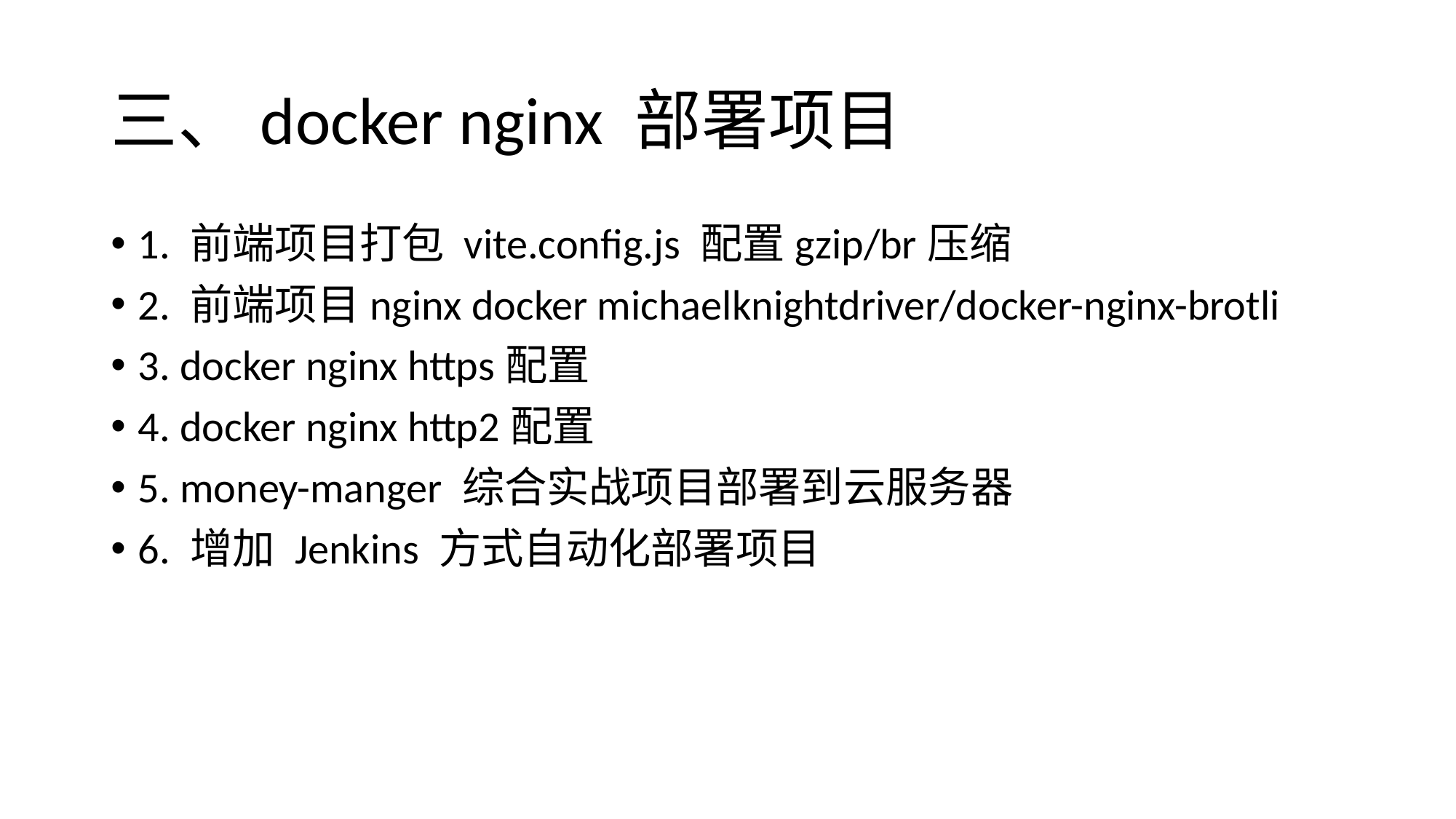

# 三、docker nginx 部署项目
1. 前端项目打包 vite.config.js 配置gzip/br压缩
2. 前端项目nginx docker michaelknightdriver/docker-nginx-brotli
3. docker nginx https配置
4. docker nginx http2配置
5. money-manger 综合实战项目部署到云服务器
6. 增加 Jenkins 方式自动化部署项目